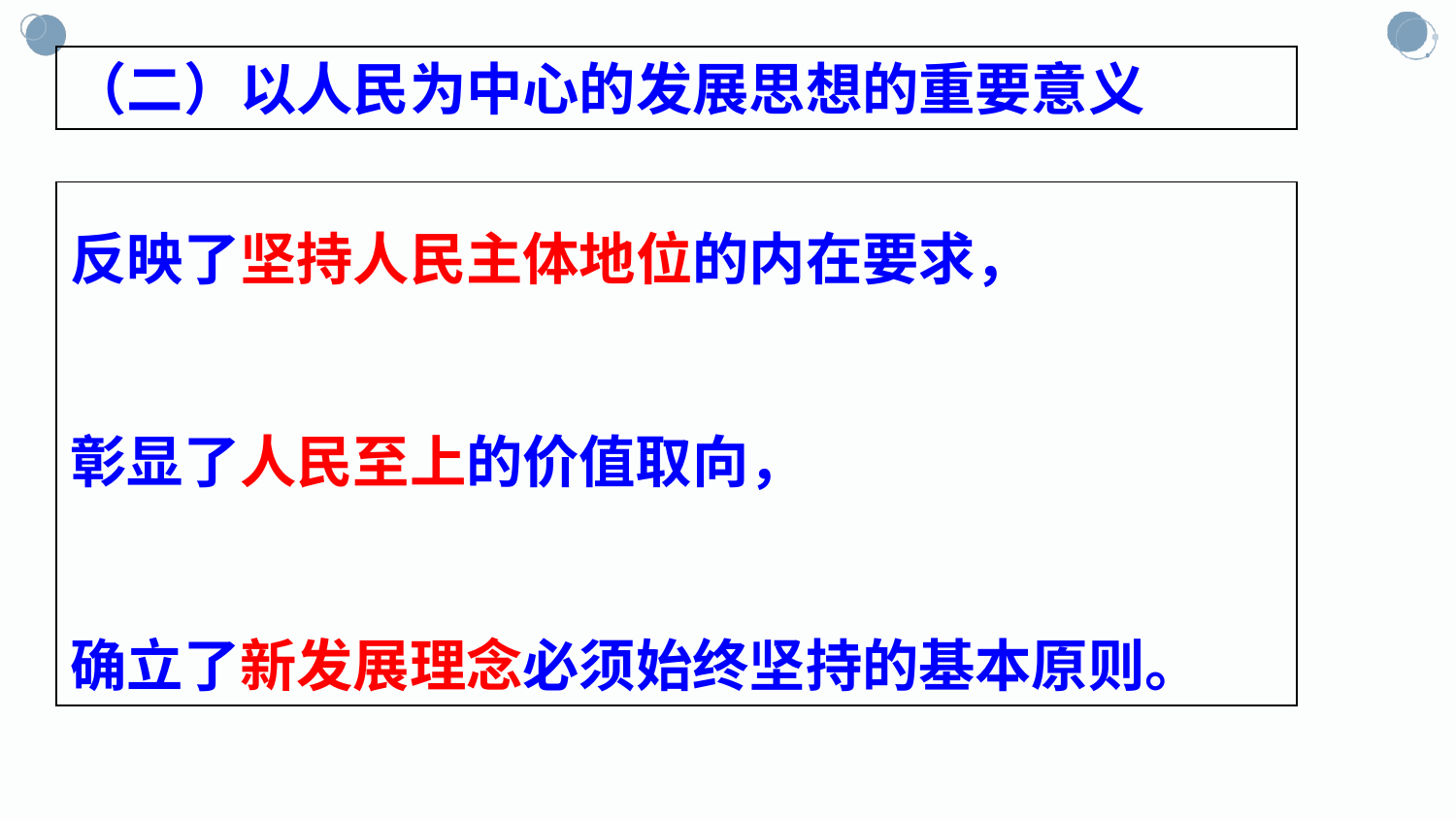

（二）以人民为中心的发展思想的重要意义
反映了坚持人民主体地位的内在要求，

彰显了人民至上的价值取向，

确立了新发展理念必须始终坚持的基本原则。